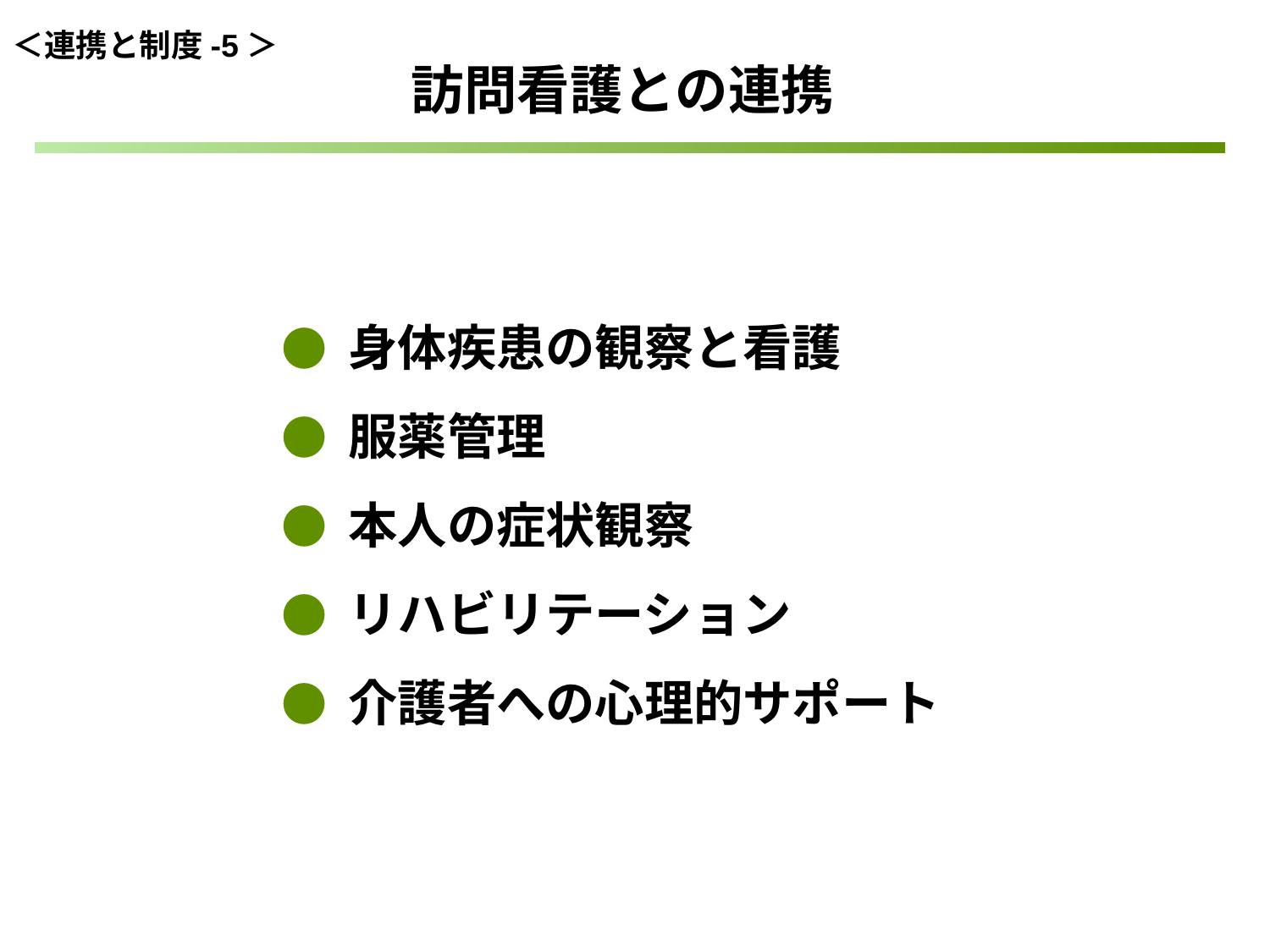

＜連携と制度-5＞
訪問看護との連携

● 身体疾患の観察と看護
● 服薬管理
● 本人の症状観察
● リハビリテーション
● 介護者への心理的サポート